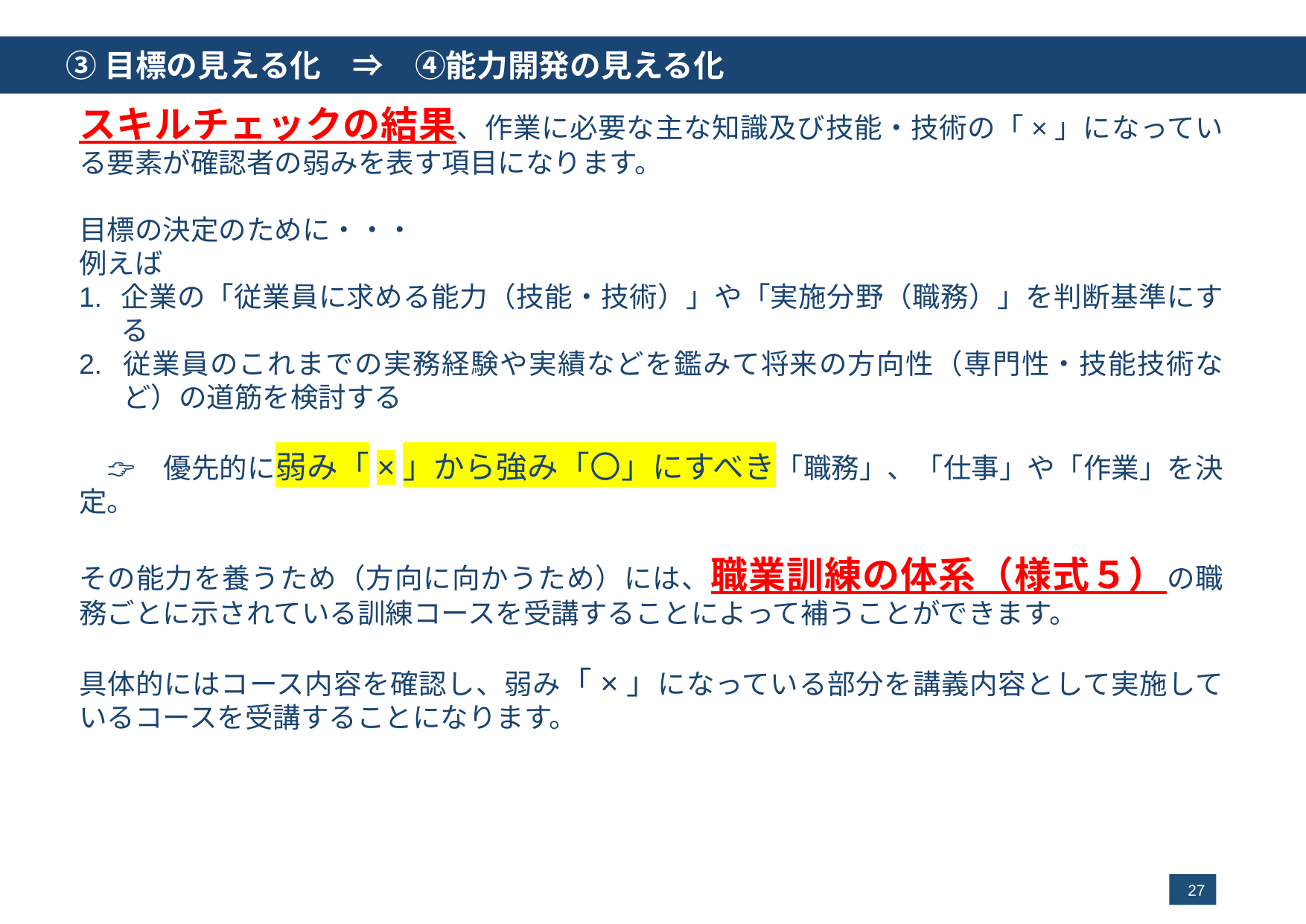

③目標の見える化　⇒　④能力開発の見える化
スキルチェックの結果、作業に必要な主な知識及び技能・技術の「×」になっている要素が確認者の弱みを表す項目になります。

目標の決定のために・・・
例えば
企業の「従業員に求める能力（技能・技術）」や「実施分野（職務）」を判断基準にする
従業員のこれまでの実務経験や実績などを鑑みて将来の方向性（専門性・技能技術など）の道筋を検討する

　👉　優先的に弱み「×」から強み「〇」にすべき「職務」、「仕事」や「作業」を決定。

その能力を養うため（方向に向かうため）には、職業訓練の体系（様式５）の職務ごとに示されている訓練コースを受講することによって補うことができます。

具体的にはコース内容を確認し、弱み「×」になっている部分を講義内容として実施しているコースを受講することになります。
27